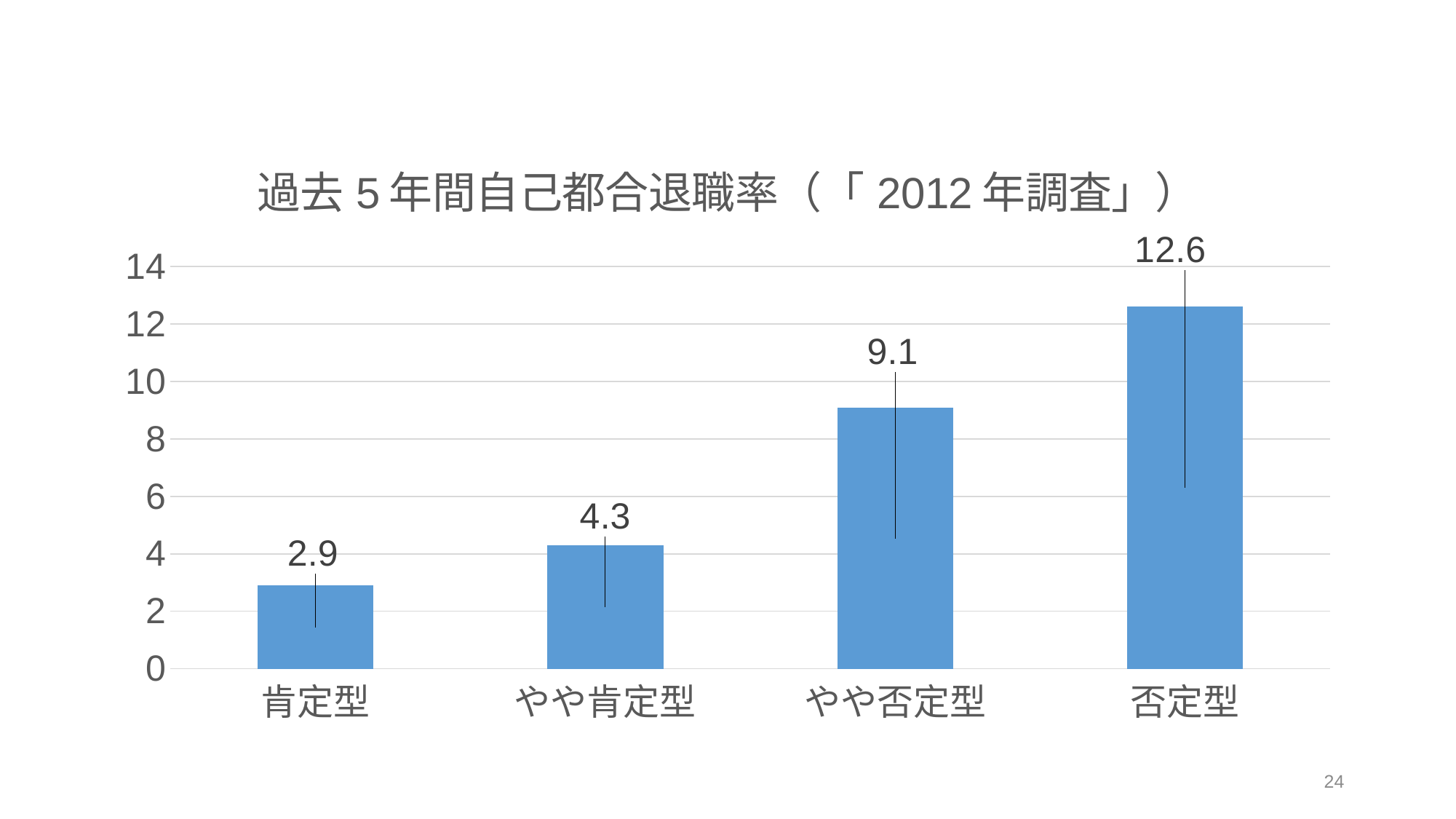

#

### Chart: 過去5年間自己都合退職率（「2012年調査」）

| Category |  |
|---|---|
| 肯定型 | 2.9 |
| やや肯定型 | 4.3 |
| やや否定型 | 9.1 |
| 否定型 | 12.6 |
24